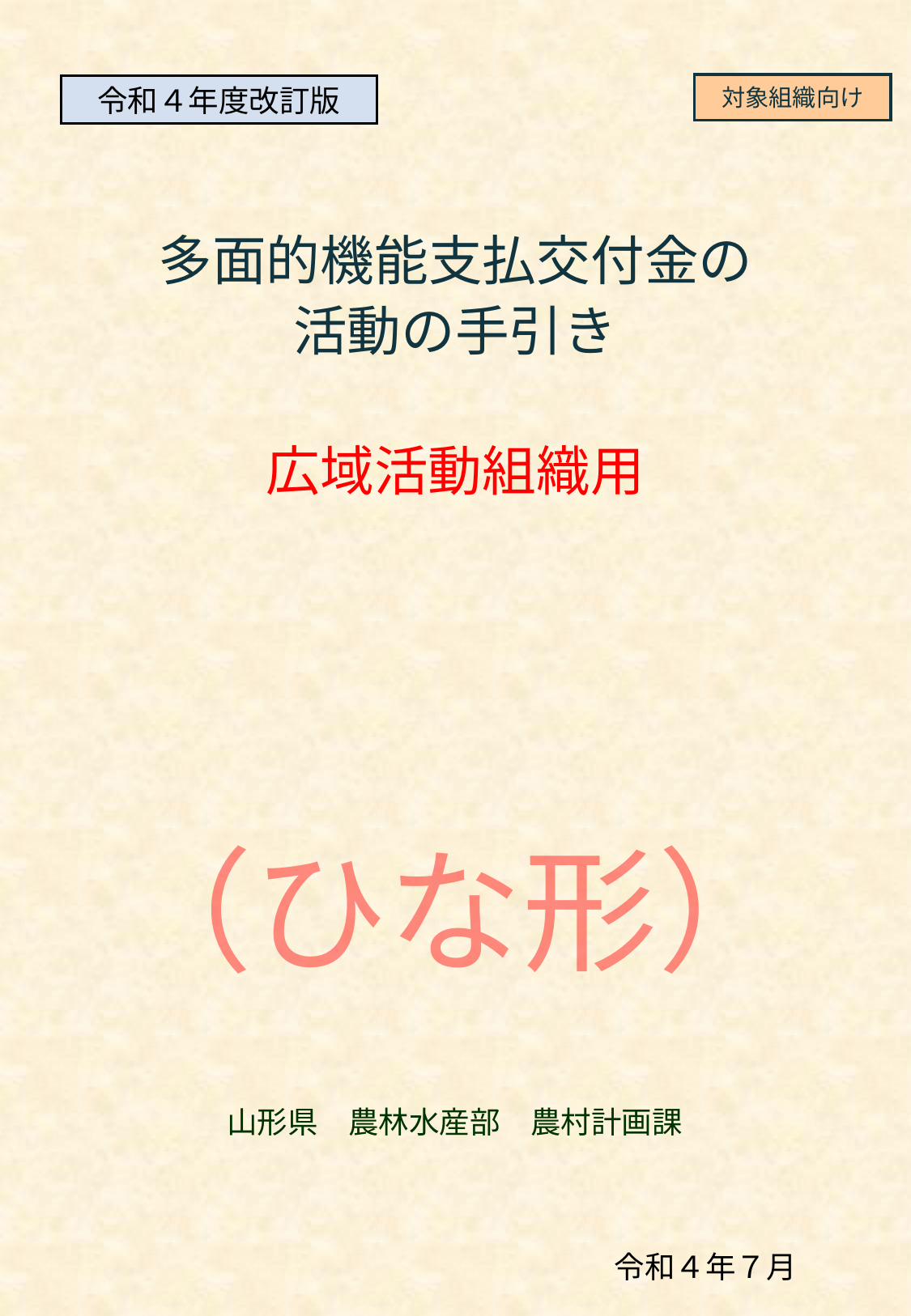

対象組織向け
令和４年度改訂版
多面的機能支払交付金の
活動の手引き

広域活動組織用
（ひな形）
山形県　農林水産部　農村計画課
令和４年７月